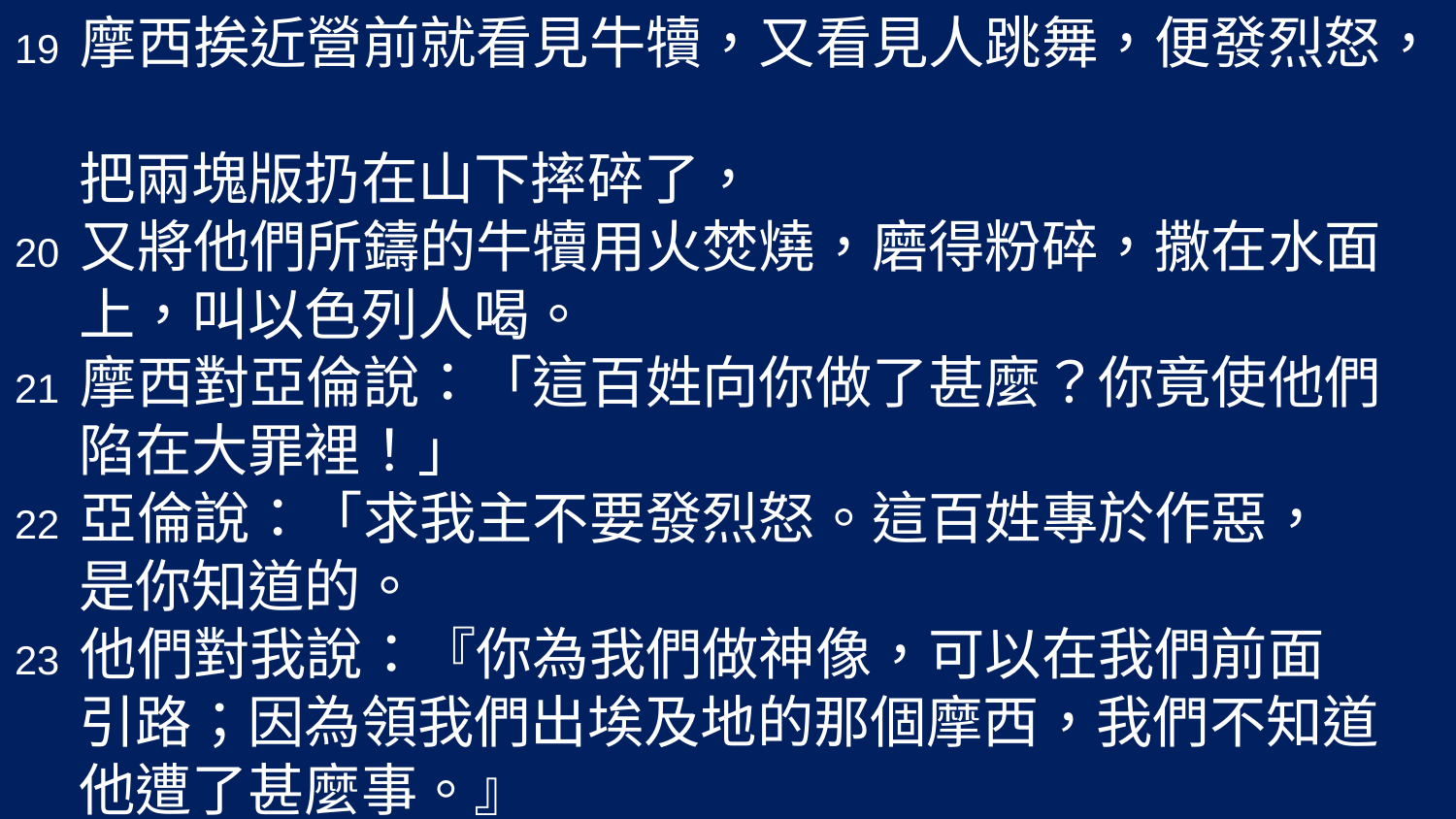

19 摩西挨近營前就看見牛犢，又看見人跳舞，便發烈怒，
    把兩塊版扔在山下摔碎了，
20 又將他們所鑄的牛犢用火焚燒，磨得粉碎，撒在水面
    上，叫以色列人喝。
21 摩西對亞倫說：「這百姓向你做了甚麼？你竟使他們
    陷在大罪裡！」
22 亞倫說：「求我主不要發烈怒。這百姓專於作惡，
    是你知道的。
23 他們對我說：『你為我們做神像，可以在我們前面
    引路；因為領我們出埃及地的那個摩西，我們不知道
    他遭了甚麼事。』